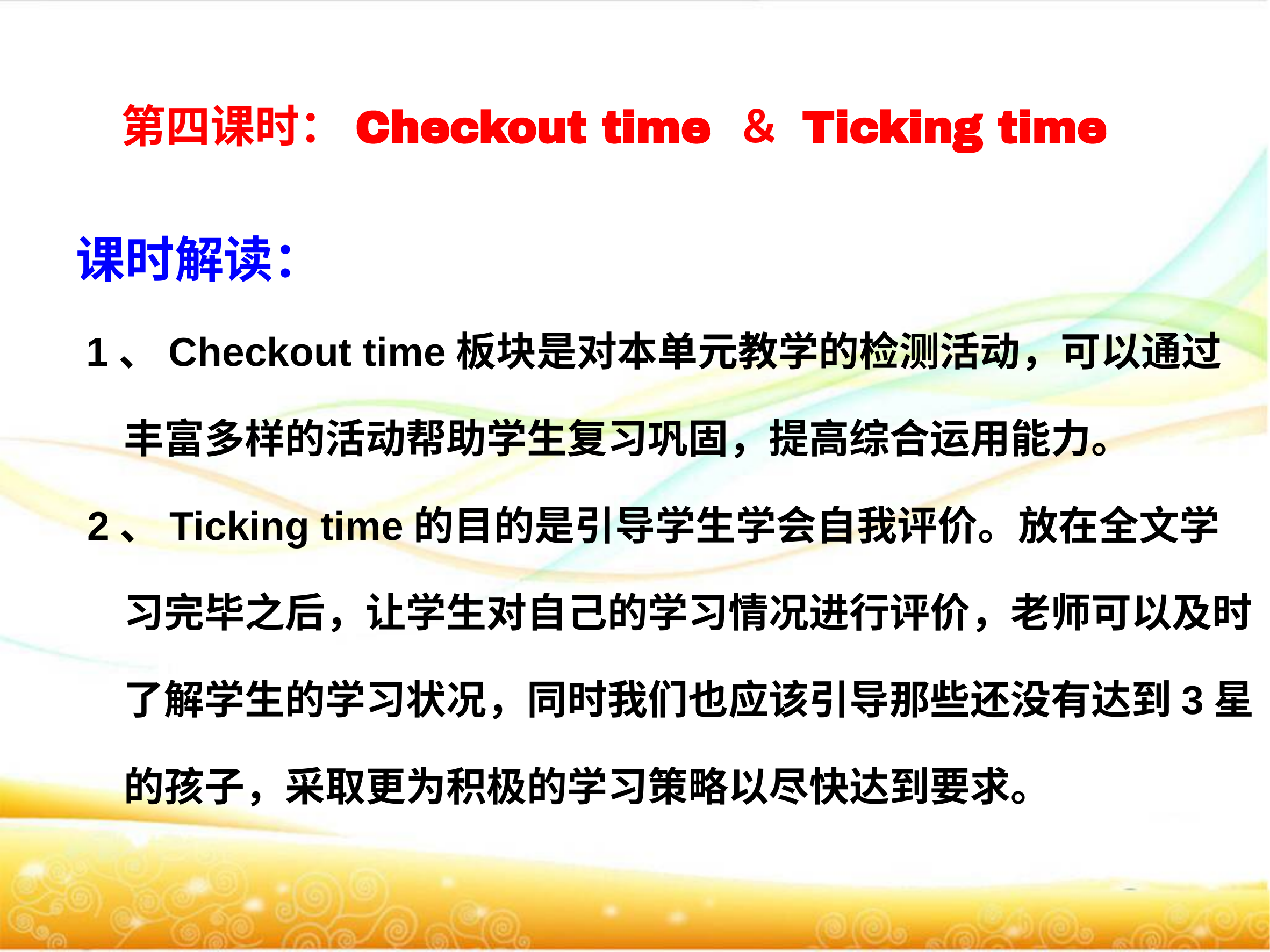

# 第四课时：Checkout time ＆ Ticking time
课时解读：
 1、Checkout time板块是对本单元教学的检测活动，可以通过丰富多样的活动帮助学生复习巩固，提高综合运用能力。
 2、Ticking time的目的是引导学生学会自我评价。放在全文学习完毕之后，让学生对自己的学习情况进行评价，老师可以及时了解学生的学习状况，同时我们也应该引导那些还没有达到3星的孩子，采取更为积极的学习策略以尽快达到要求。